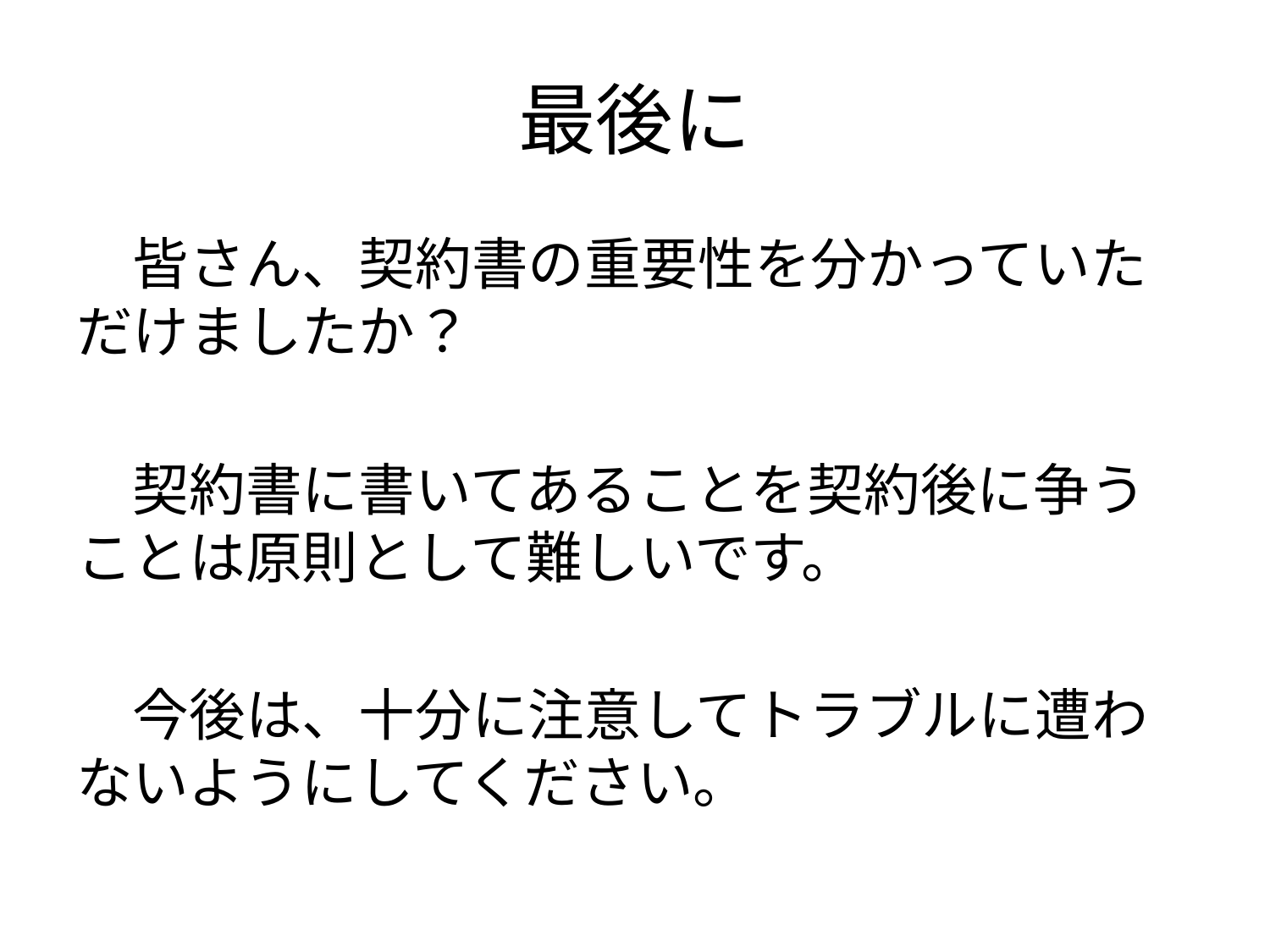

# 最後に
　皆さん、契約書の重要性を分かっていただけましたか？

　契約書に書いてあることを契約後に争うことは原則として難しいです。

　今後は、十分に注意してトラブルに遭わないようにしてください。